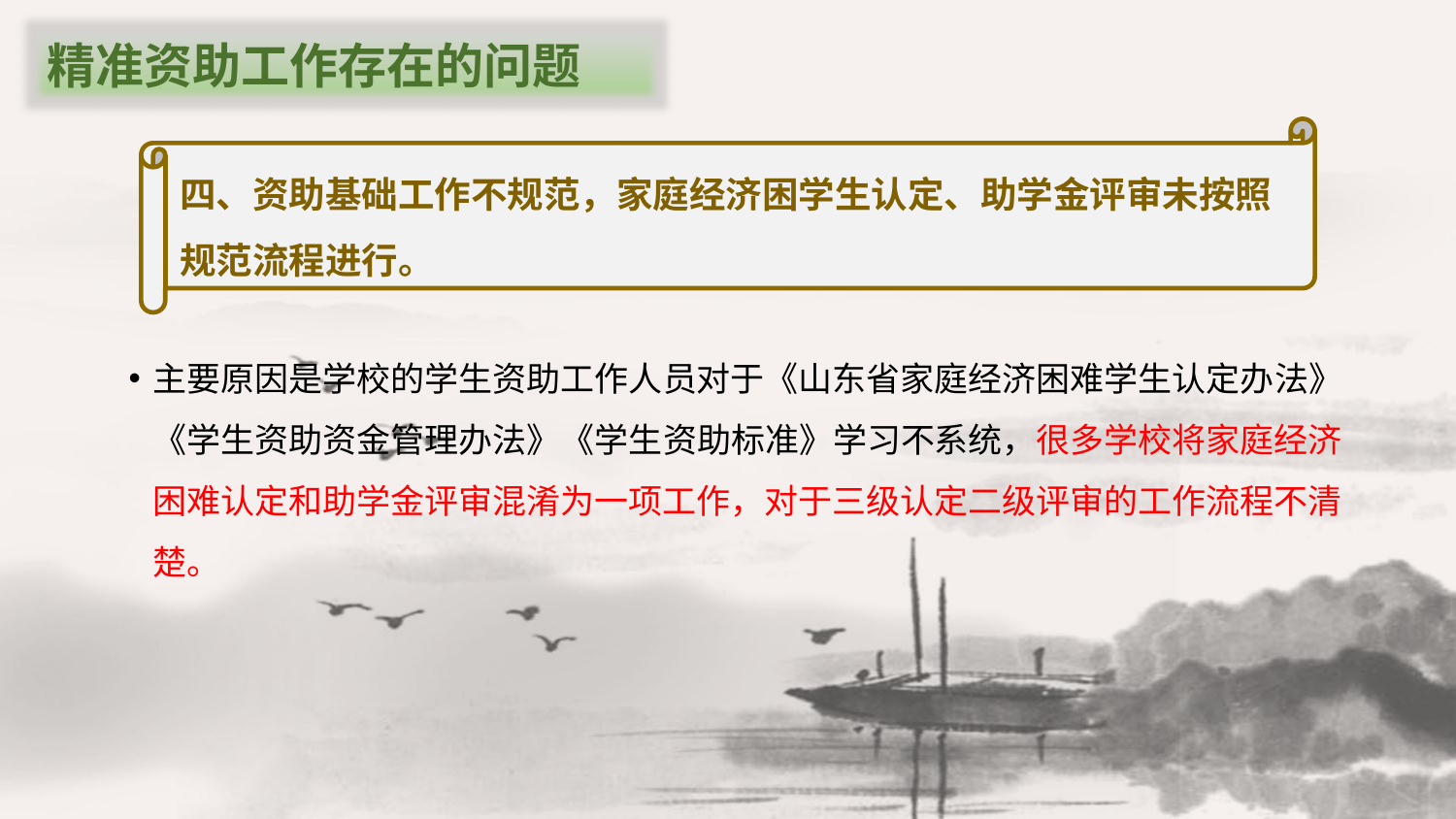

精准资助工作存在的问题
四、资助基础工作不规范，家庭经济困学生认定、助学金评审未按照规范流程进行。
主要原因是学校的学生资助工作人员对于《山东省家庭经济困难学生认定办法》《学生资助资金管理办法》《学生资助标准》学习不系统，很多学校将家庭经济困难认定和助学金评审混淆为一项工作，对于三级认定二级评审的工作流程不清楚。